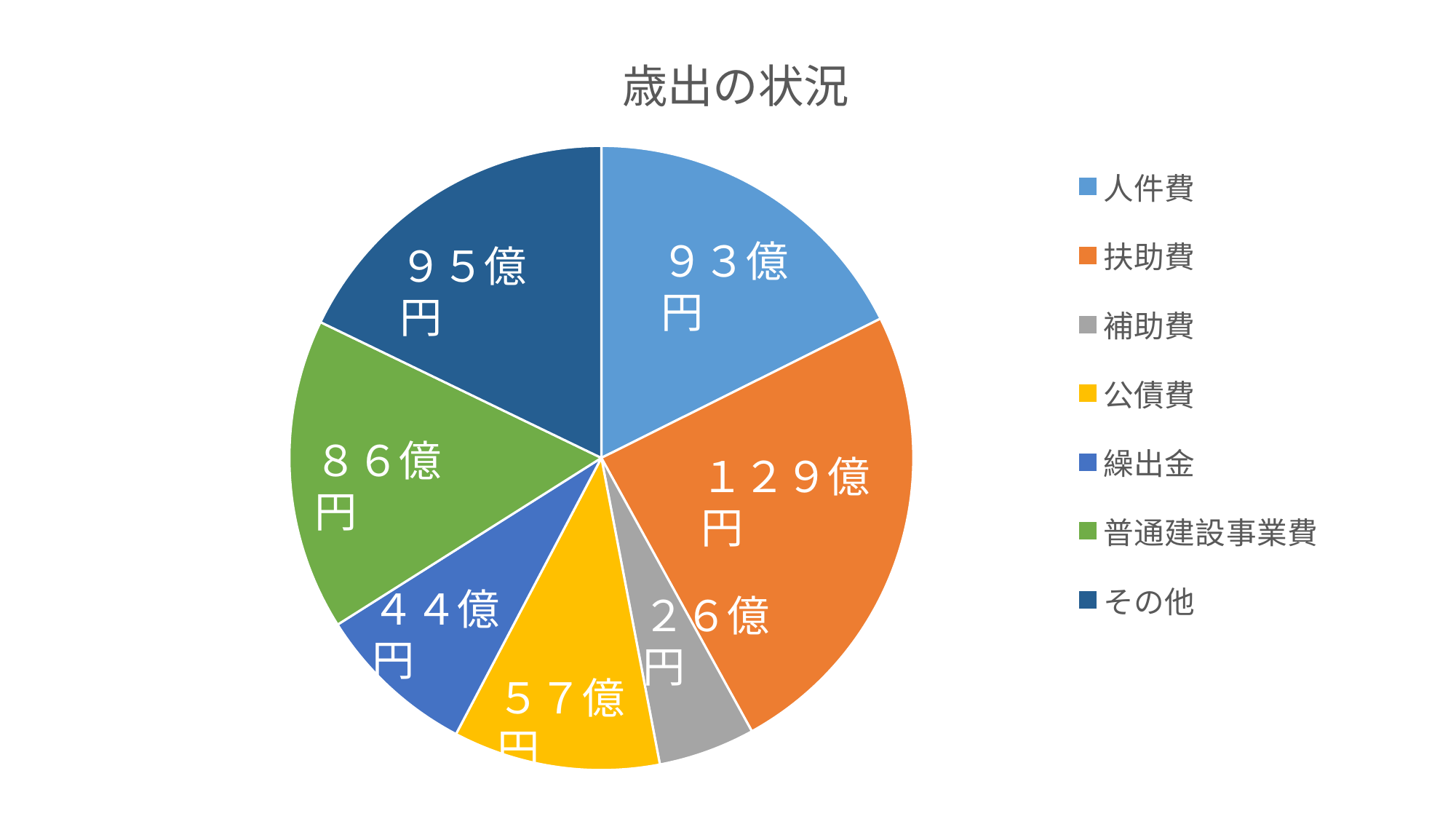

### Chart:

| Category | 歳出の状況 |
|---|---|
| 人件費 | 17.6 |
| 扶助費 | 24.3 |
| 補助費 | 5.0 |
| 公債費 | 10.7 |
| 繰出金 | 8.3 |
| 普通建設事業費 | 16.1 |
| その他 | 17.8 |
９３億円
９５億円
８６億円
１２９億円
４４億円
２６億円
５７億円